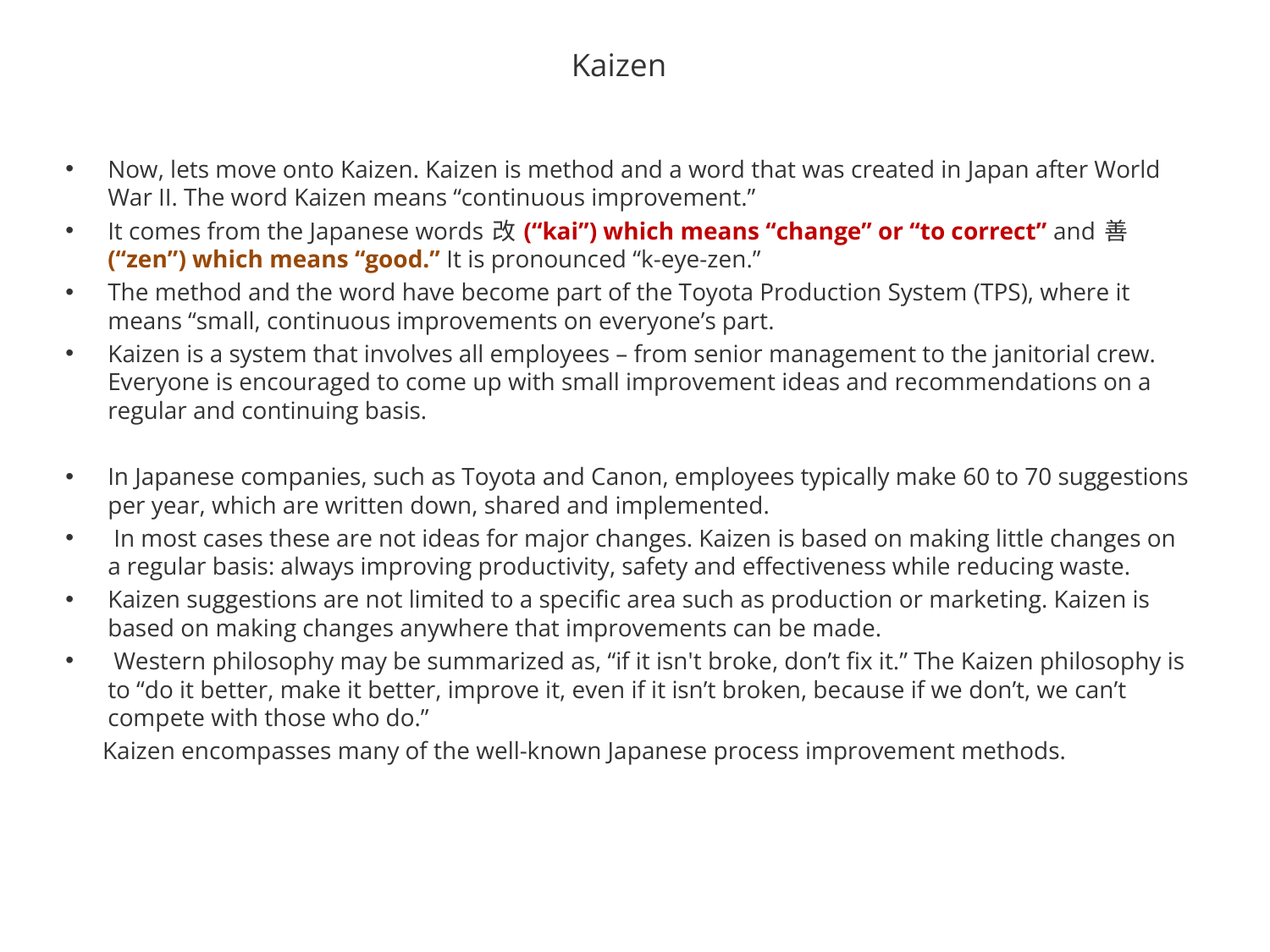

# Kaizen
Now, lets move onto Kaizen. Kaizen is method and a word that was created in Japan after World War II. The word Kaizen means “continuous improvement.”
It comes from the Japanese words 改 (“kai”) which means “change” or “to correct” and 善 (“zen”) which means “good.” It is pronounced “k-eye-zen.”
The method and the word have become part of the Toyota Production System (TPS), where it means “small, continuous improvements on everyone’s part.
Kaizen is a system that involves all employees – from senior management to the janitorial crew. Everyone is encouraged to come up with small improvement ideas and recommendations on a regular and continuing basis.

In Japanese companies, such as Toyota and Canon, employees typically make 60 to 70 suggestions per year, which are written down, shared and implemented.
 In most cases these are not ideas for major changes. Kaizen is based on making little changes on a regular basis: always improving productivity, safety and effectiveness while reducing waste.
Kaizen suggestions are not limited to a specific area such as production or marketing. Kaizen is based on making changes anywhere that improvements can be made.
 Western philosophy may be summarized as, “if it isn't broke, don’t fix it.” The Kaizen philosophy is to “do it better, make it better, improve it, even if it isn’t broken, because if we don’t, we can’t compete with those who do.”
      Kaizen encompasses many of the well-known Japanese process improvement methods.